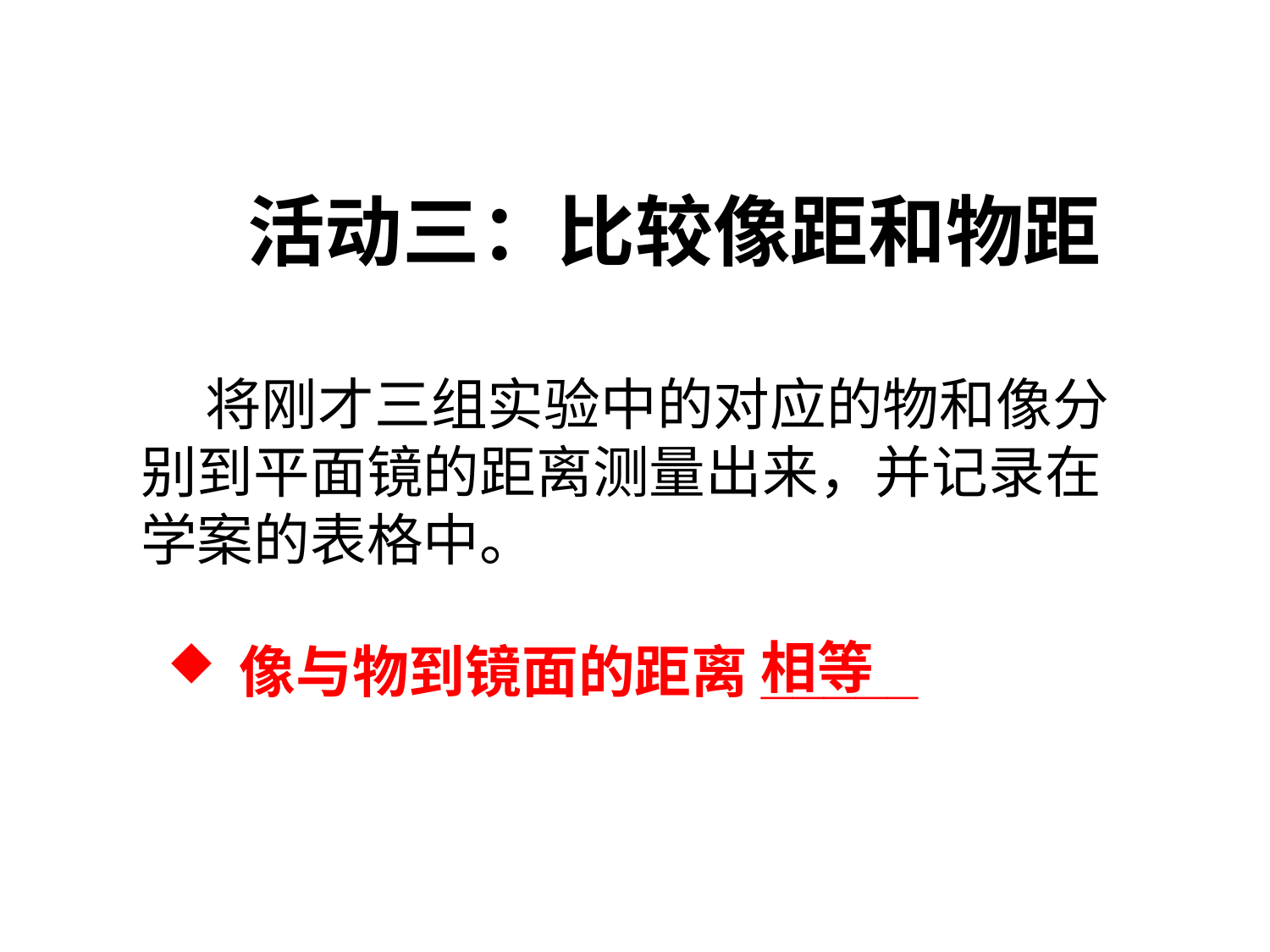

活动三：比较像距和物距

    将刚才三组实验中的对应的物和像分别到平面镜的距离测量出来，并记录在学案的表格中。
相等
 像与物到镜面的距离_____